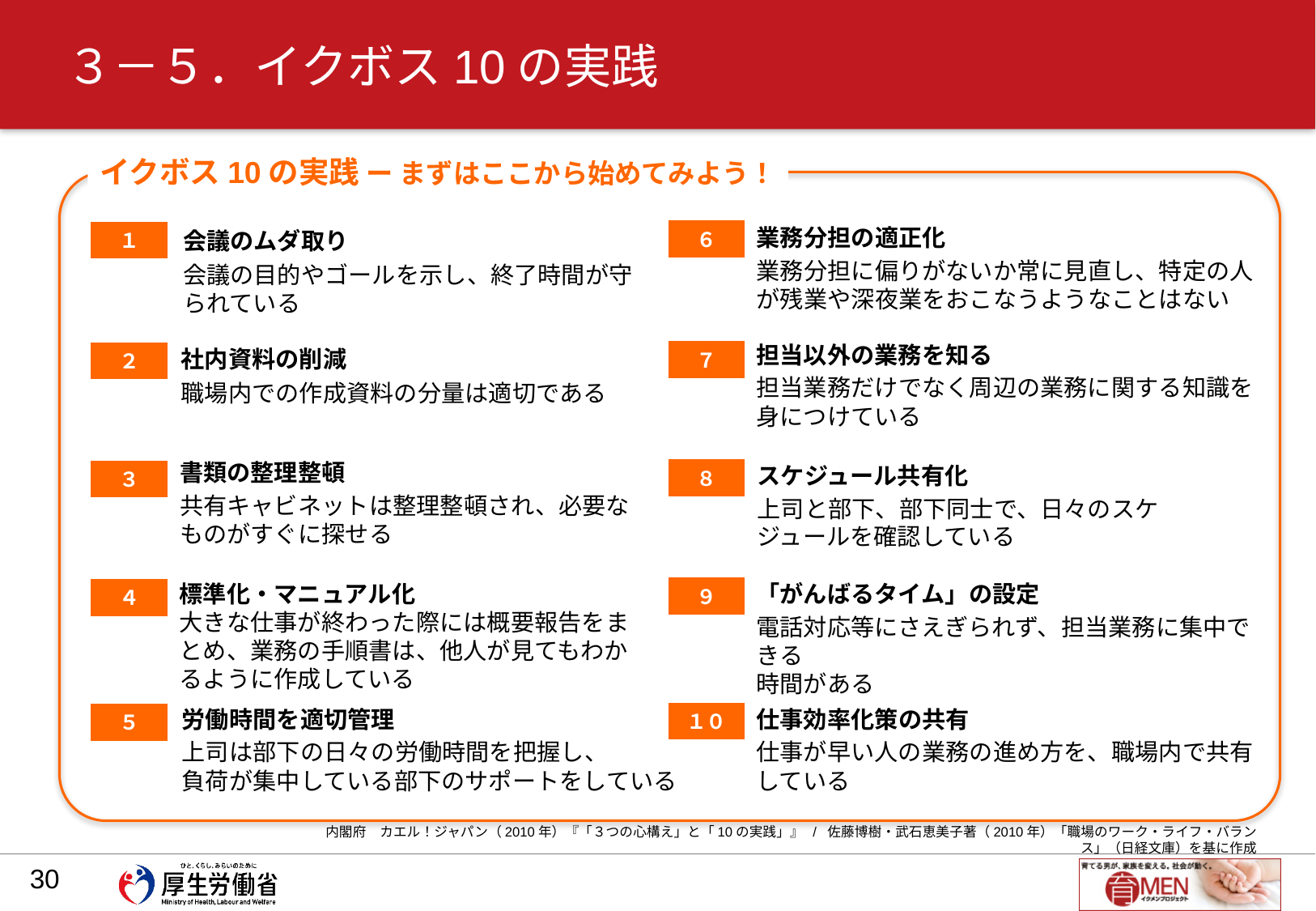

# ３－５．イクボス10の実践
イクボス10の実践 ー まずはここから始めてみよう！

業務分担の適正化
業務分担に偏りがないか常に見直し、特定の人が残業や深夜業をおこなうようなことはない
会議のムダ取り
会議の目的やゴールを示し、終了時間が守られている
６
１
担当以外の業務を知る
担当業務だけでなく周辺の業務に関する知識を身につけている
社内資料の削減
職場内での作成資料の分量は適切である
７
２
書類の整理整頓
共有キャビネットは整理整頓され、必要なものがすぐに探せる
スケジュール共有化
上司と部下、部下同士で、日々のスケジュールを確認している
８
３
標準化・マニュアル化
大きな仕事が終わった際には概要報告をまとめ、業務の手順書は、他人が見てもわかるように作成している
「がんばるタイム」の設定
電話対応等にさえぎられず、担当業務に集中できる
時間がある
９
４
労働時間を適切管理
上司は部下の日々の労働時間を把握し、
負荷が集中している部下のサポートをしている
仕事効率化策の共有
仕事が早い人の業務の進め方を、職場内で共有している
１０
５
内閣府　カエル！ジャパン（2010年）『「３つの心構え」と「10の実践」』  /  佐藤博樹・武石恵美子著（2010年）「職場のワーク・ライフ・バランス」（日経文庫）を基に作成
30